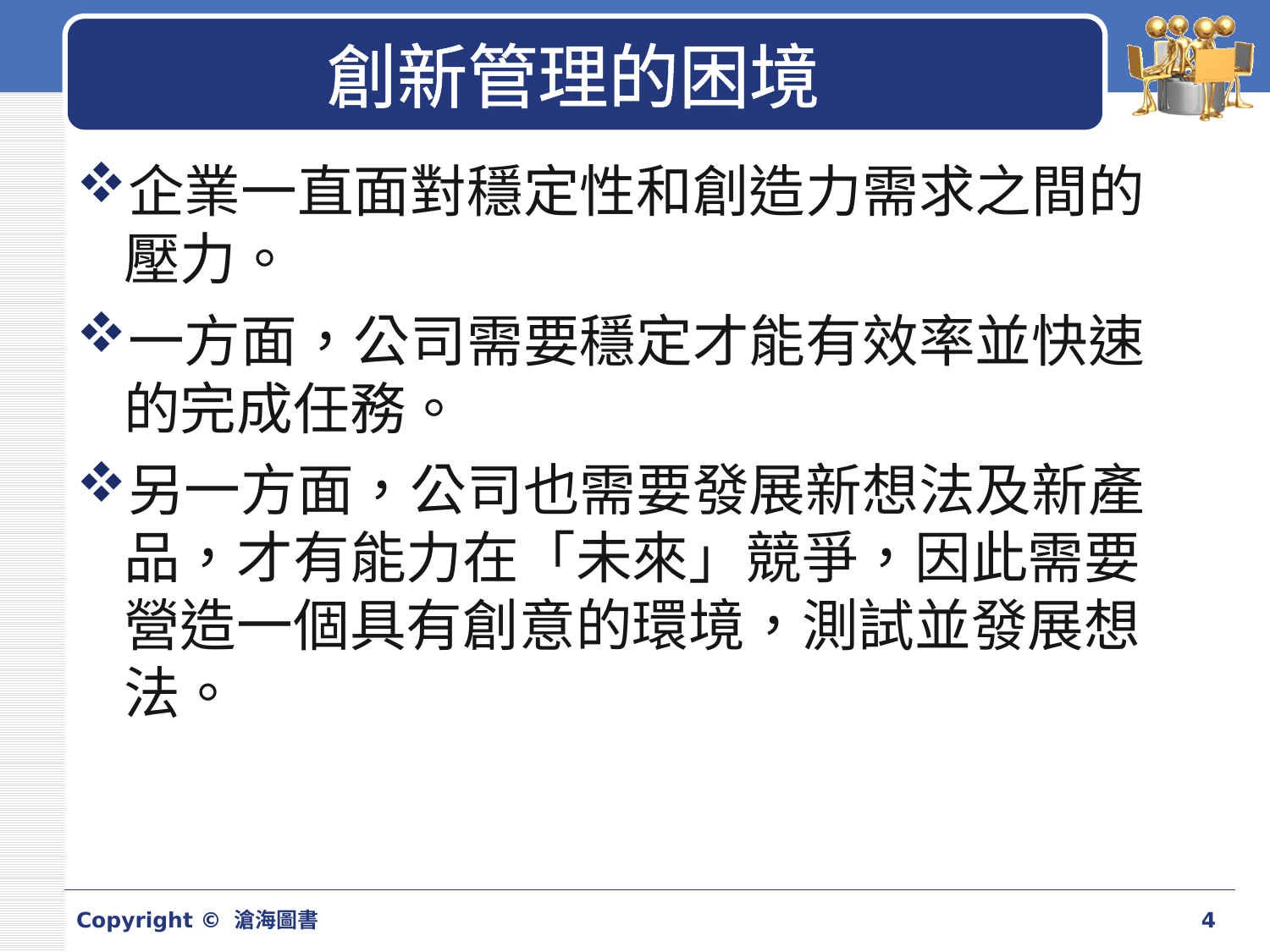

# 創新管理的困境
企業一直面對穩定性和創造力需求之間的壓力。
一方面，公司需要穩定才能有效率並快速的完成任務。
另一方面，公司也需要發展新想法及新產品，才有能力在「未來」競爭，因此需要營造一個具有創意的環境，測試並發展想法。
Copyright © 滄海圖書
4